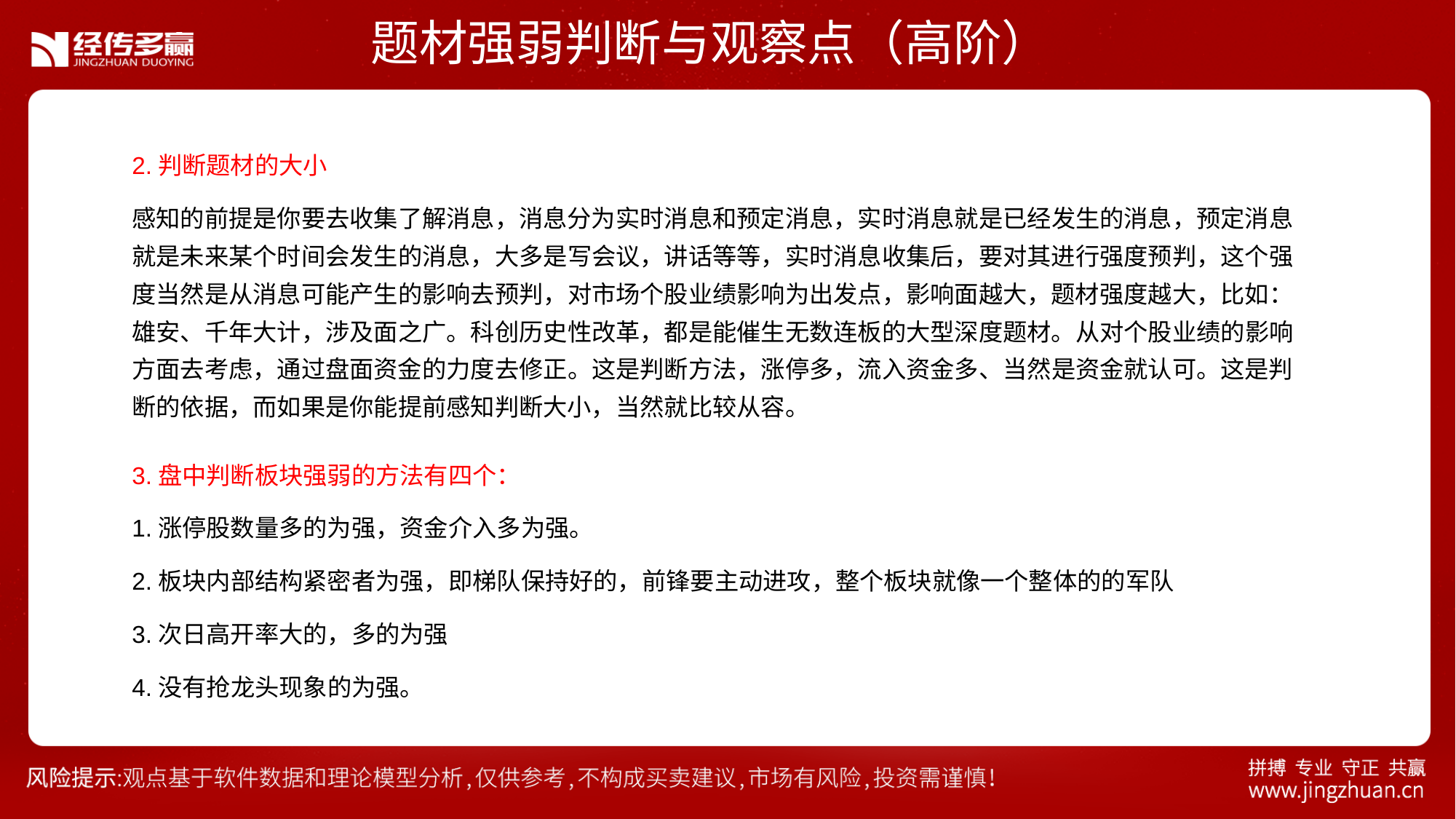

题材强弱判断与观察点（高阶）
2.判断题材的大小
感知的前提是你要去收集了解消息，消息分为实时消息和预定消息，实时消息就是已经发生的消息，预定消息就是未来某个时间会发生的消息，大多是写会议，讲话等等，实时消息收集后，要对其进行强度预判，这个强度当然是从消息可能产生的影响去预判，对市场个股业绩影响为出发点，影响面越大，题材强度越大，比如：雄安、千年大计，涉及面之广。科创历史性改革，都是能催生无数连板的大型深度题材。从对个股业绩的影响方面去考虑，通过盘面资金的力度去修正。这是判断方法，涨停多，流入资金多、当然是资金就认可。这是判断的依据，而如果是你能提前感知判断大小，当然就比较从容。
3.盘中判断板块强弱的方法有四个：
1.涨停股数量多的为强，资金介入多为强。
2.板块内部结构紧密者为强，即梯队保持好的，前锋要主动进攻，整个板块就像一个整体的的军队
3.次日高开率大的，多的为强
4.没有抢龙头现象的为强。